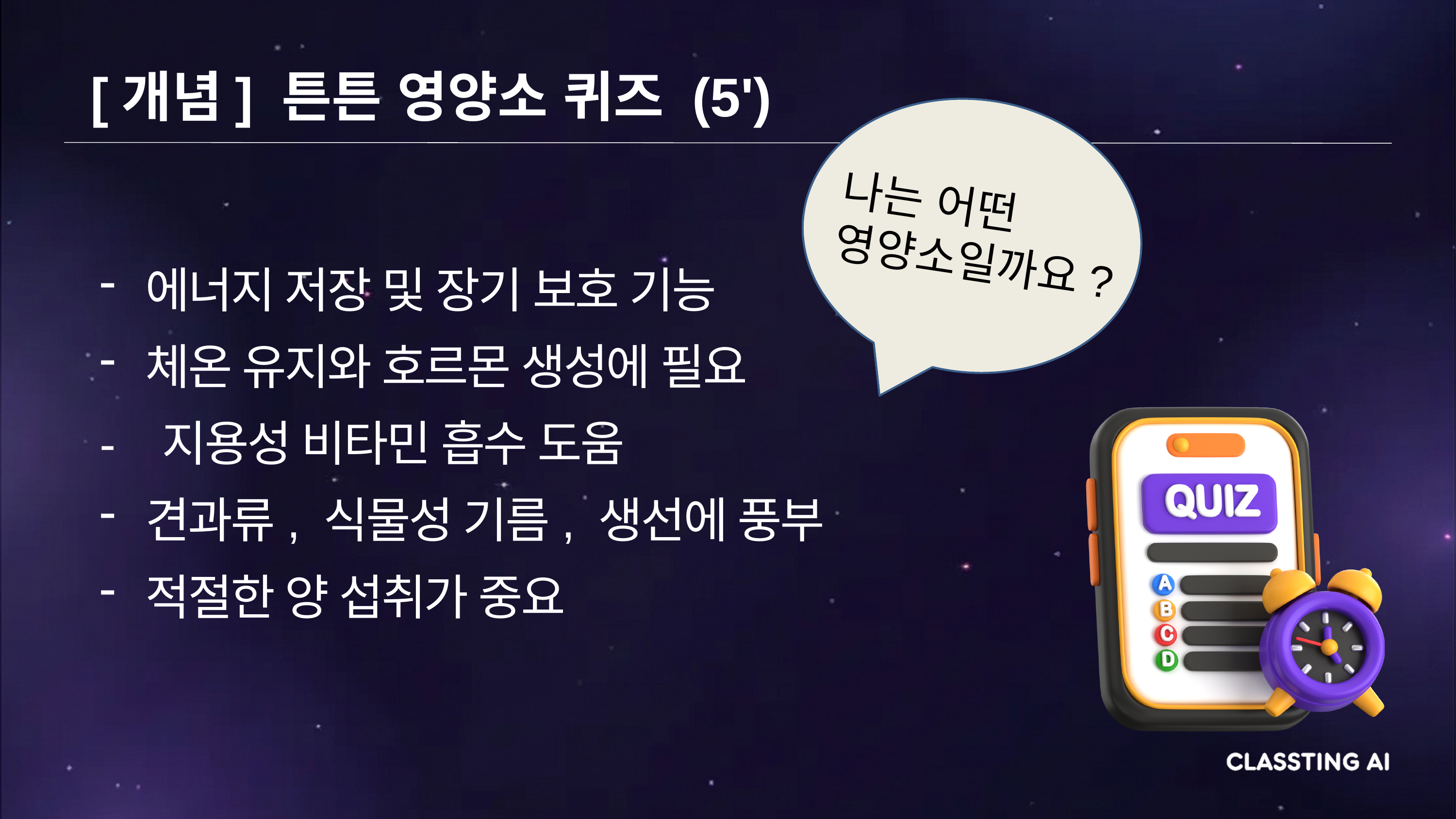

[개념] 튼튼 영양소 퀴즈 (5')

나는 어떤 영양소일까요?
에너지 저장 및 장기 보호 기능
체온 유지와 호르몬 생성에 필요
-   지용성 비타민 흡수 도움
견과류, 식물성 기름, 생선에 풍부
적절한 양 섭취가 중요